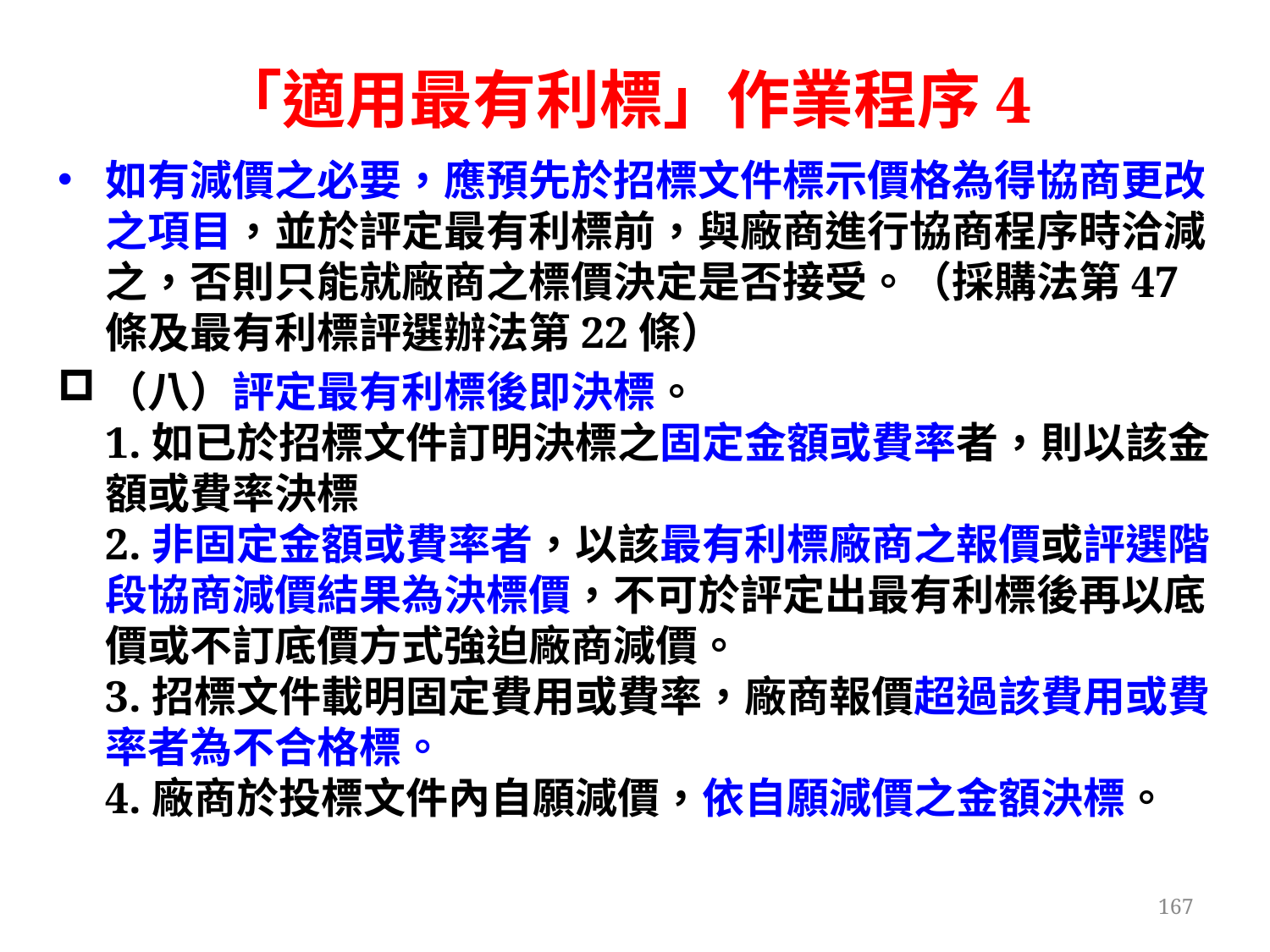

# 「適用最有利標」作業程序4
如有減價之必要，應預先於招標文件標示價格為得協商更改之項目，並於評定最有利標前，與廠商進行協商程序時洽減之，否則只能就廠商之標價決定是否接受。（採購法第47條及最有利標評選辦法第22條）
（八）評定最有利標後即決標。
1.如已於招標文件訂明決標之固定金額或費率者，則以該金額或費率決標
2.非固定金額或費率者，以該最有利標廠商之報價或評選階段協商減價結果為決標價，不可於評定出最有利標後再以底價或不訂底價方式強迫廠商減價。
3.招標文件載明固定費用或費率，廠商報價超過該費用或費率者為不合格標。
4.廠商於投標文件內自願減價，依自願減價之金額決標。
167